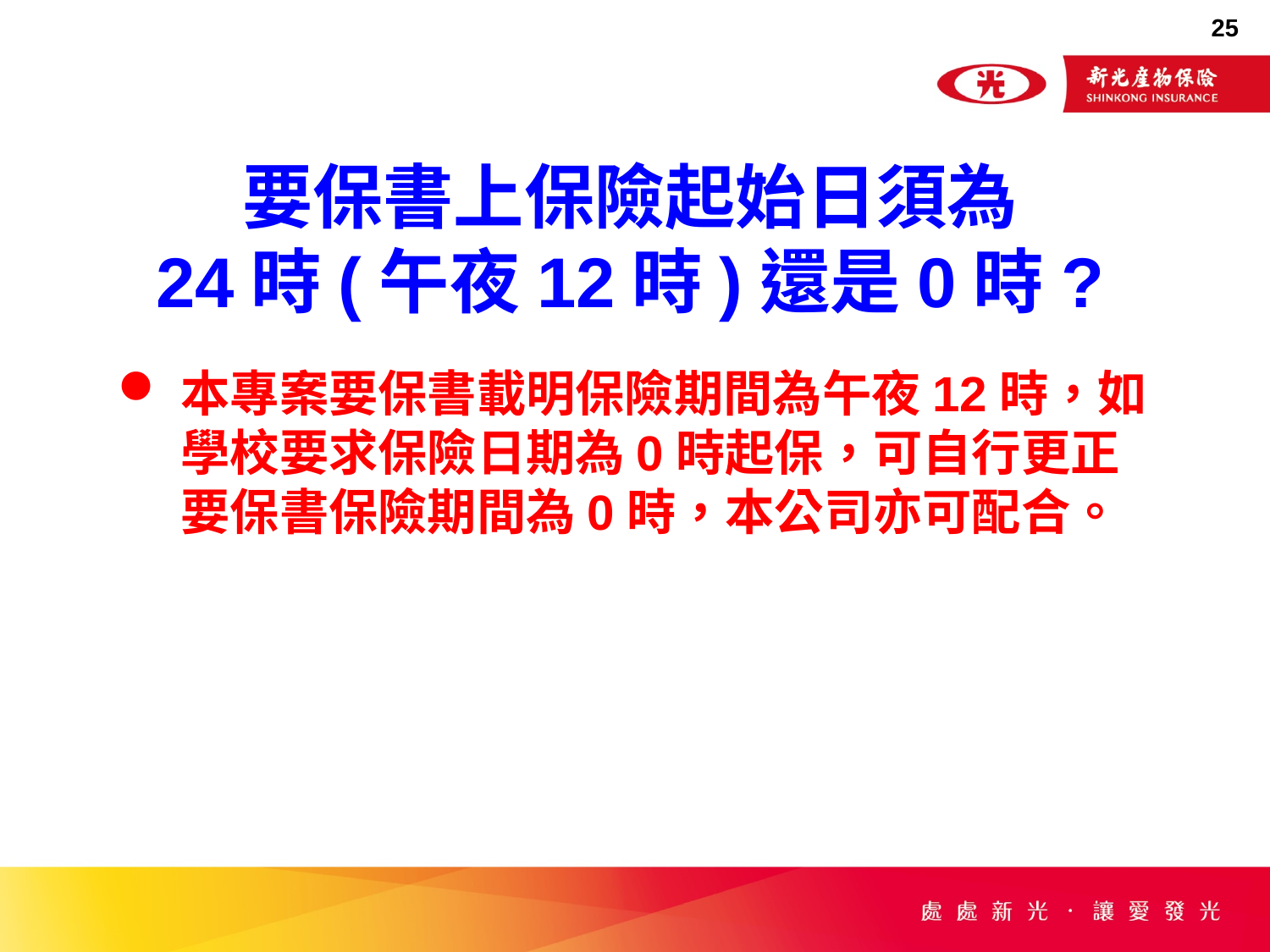

要保書上保險起始日須為
24時(午夜12時)還是0時?
本專案要保書載明保險期間為午夜12時，如學校要求保險日期為0時起保，可自行更正要保書保險期間為0時，本公司亦可配合。